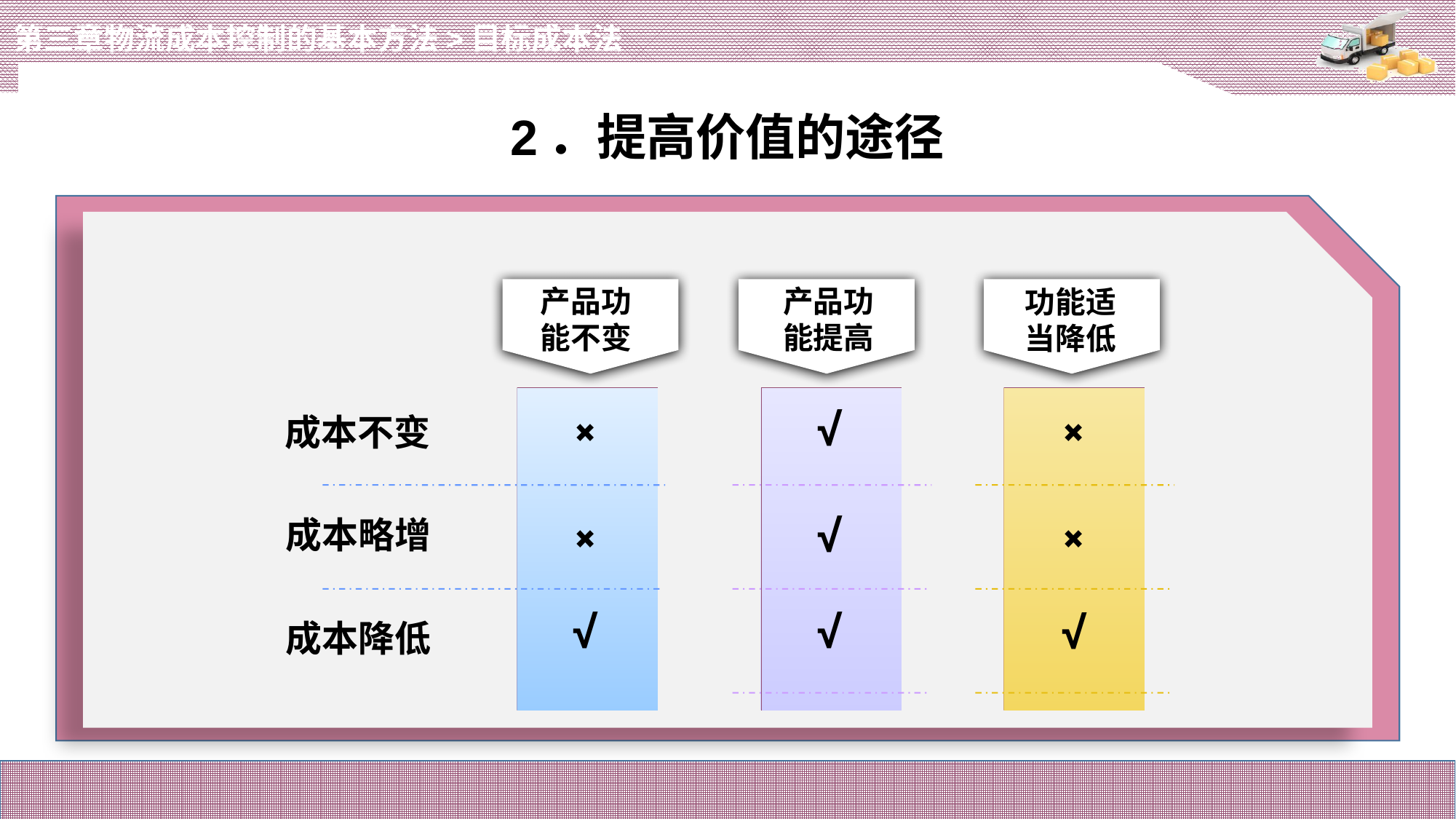

第三章物流成本控制的基本方法>目标成本法
2．提高价值的途径

产品功
能不变
产品功
能提高
功能适
当降低

成本不变
×
√
×

×
√
×
成本略增

√
√
√
成本降低